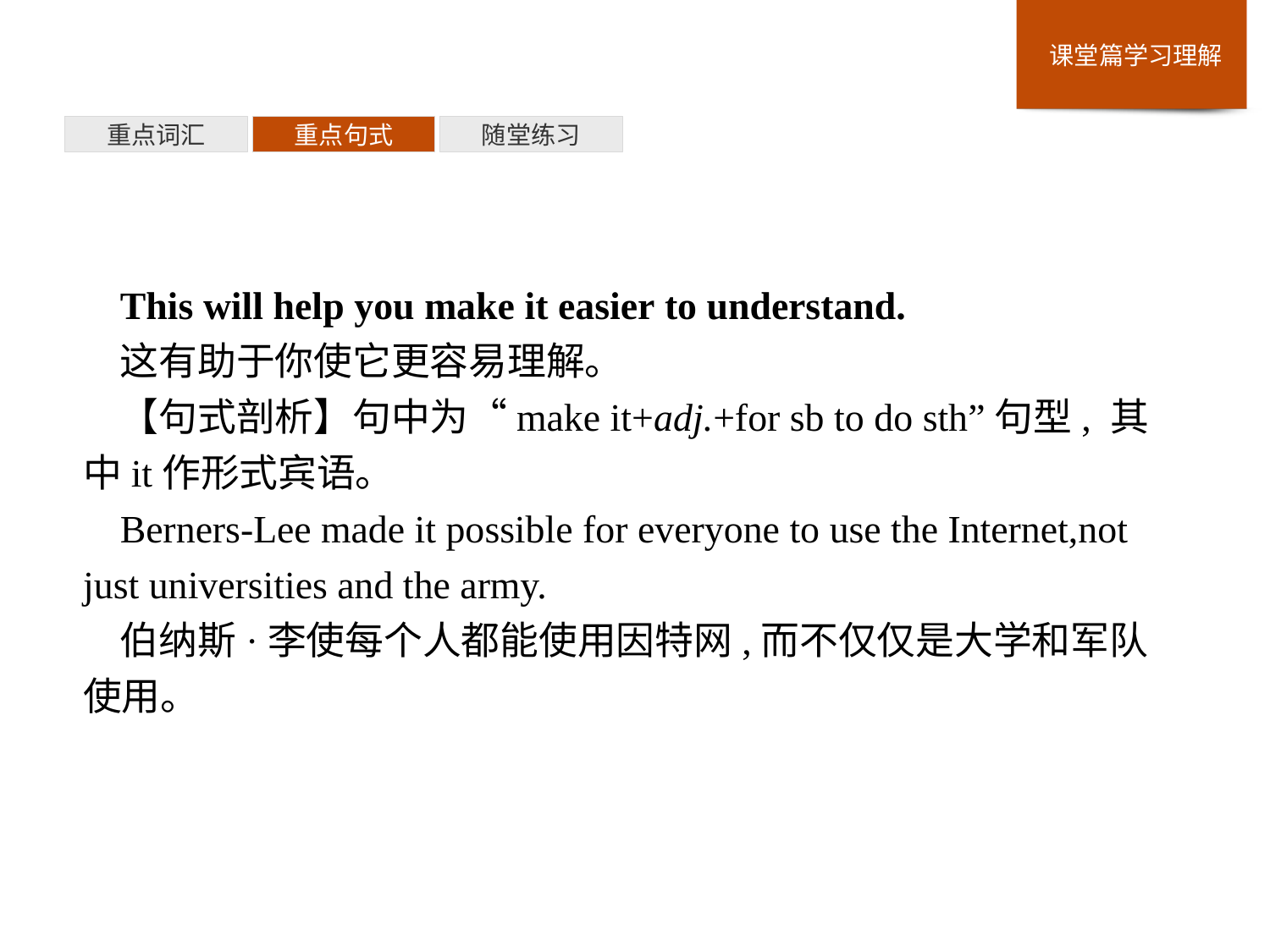

重点词汇
重点句式
随堂练习
This will help you make it easier to understand.
这有助于你使它更容易理解。
【句式剖析】句中为“make it+adj.+for sb to do sth”句型, 其中it作形式宾语。
Berners-Lee made it possible for everyone to use the Internet,not just universities and the army.
伯纳斯·李使每个人都能使用因特网,而不仅仅是大学和军队使用。